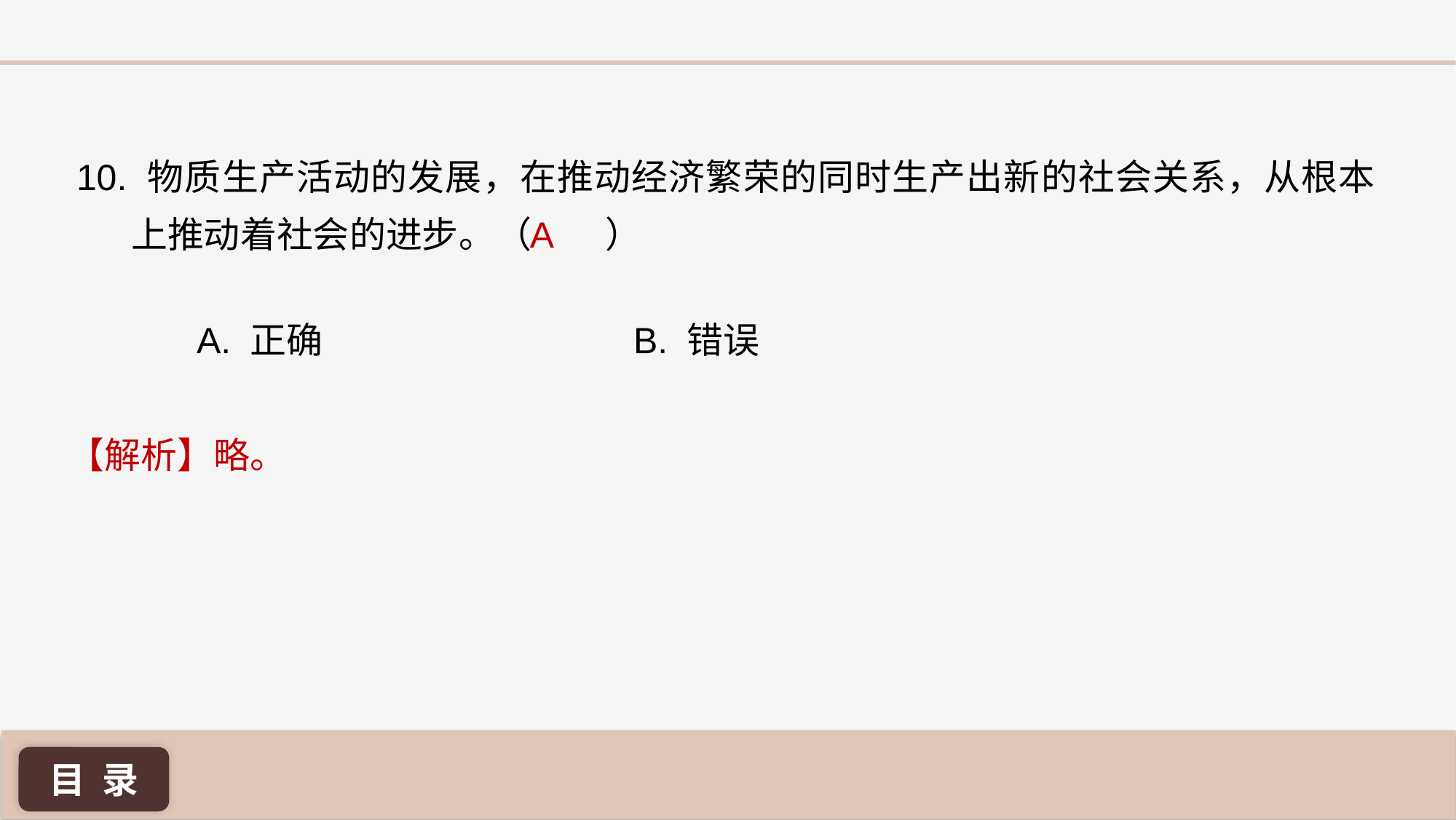

10. 物质生产活动的发展，在推动经济繁荣的同时生产出新的社会关系，从根本上推动着社会的进步。（         ）
A
A. 正确 			B. 错误
【解析】略。